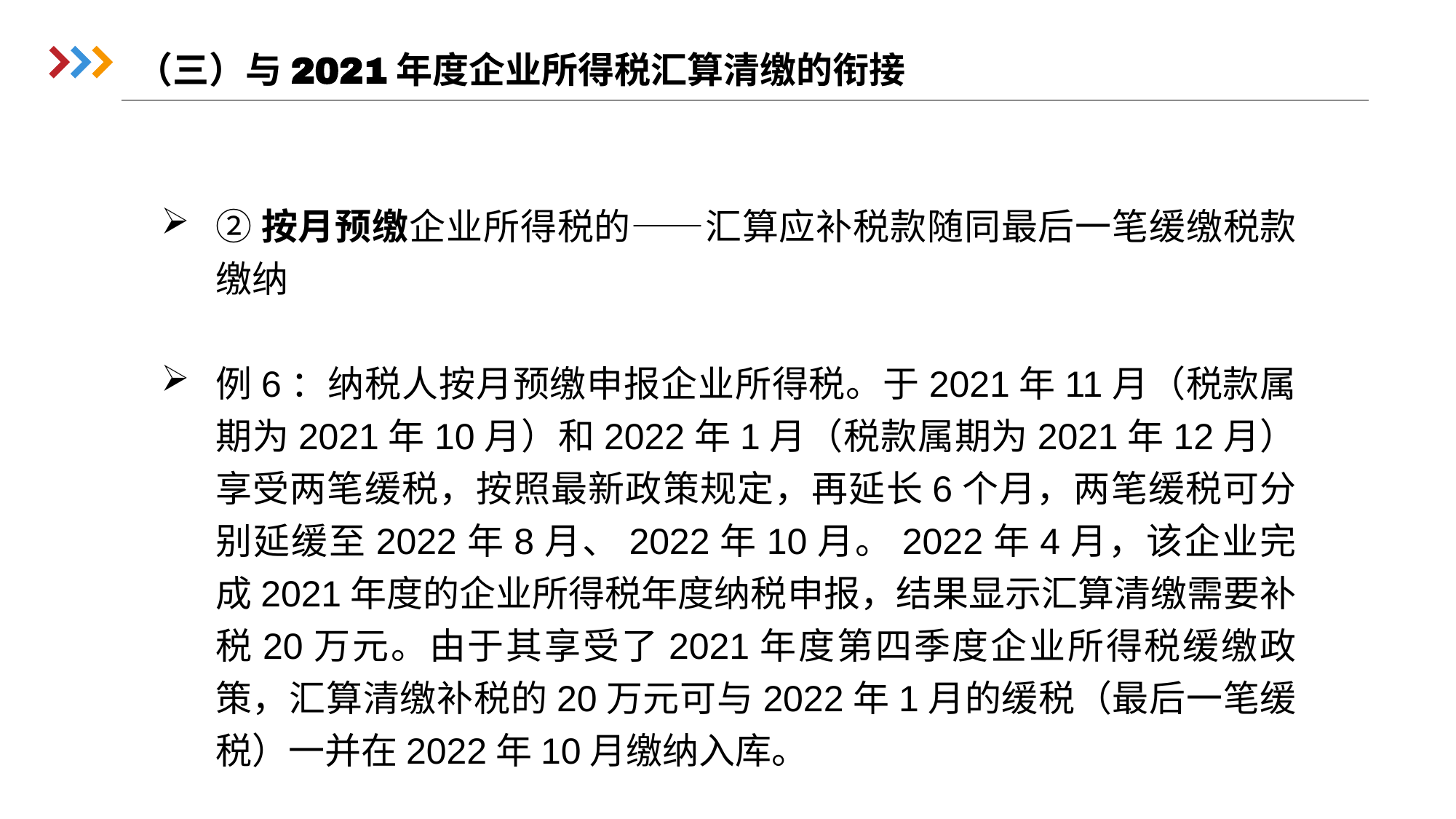

（三）与2021年度企业所得税汇算清缴的衔接

②按月预缴企业所得税的——汇算应补税款随同最后一笔缓缴税款缴纳

例6：纳税人按月预缴申报企业所得税。于2021年11月（税款属期为2021年10月）和2022年1月（税款属期为2021年12月）享受两笔缓税，按照最新政策规定，再延长6个月，两笔缓税可分别延缓至2022年8月、2022年10月。2022年4月，该企业完成2021年度的企业所得税年度纳税申报，结果显示汇算清缴需要补税20万元。由于其享受了2021年度第四季度企业所得税缓缴政策，汇算清缴补税的20万元可与2022年1月的缓税（最后一笔缓税）一并在2022年10月缴纳入库。